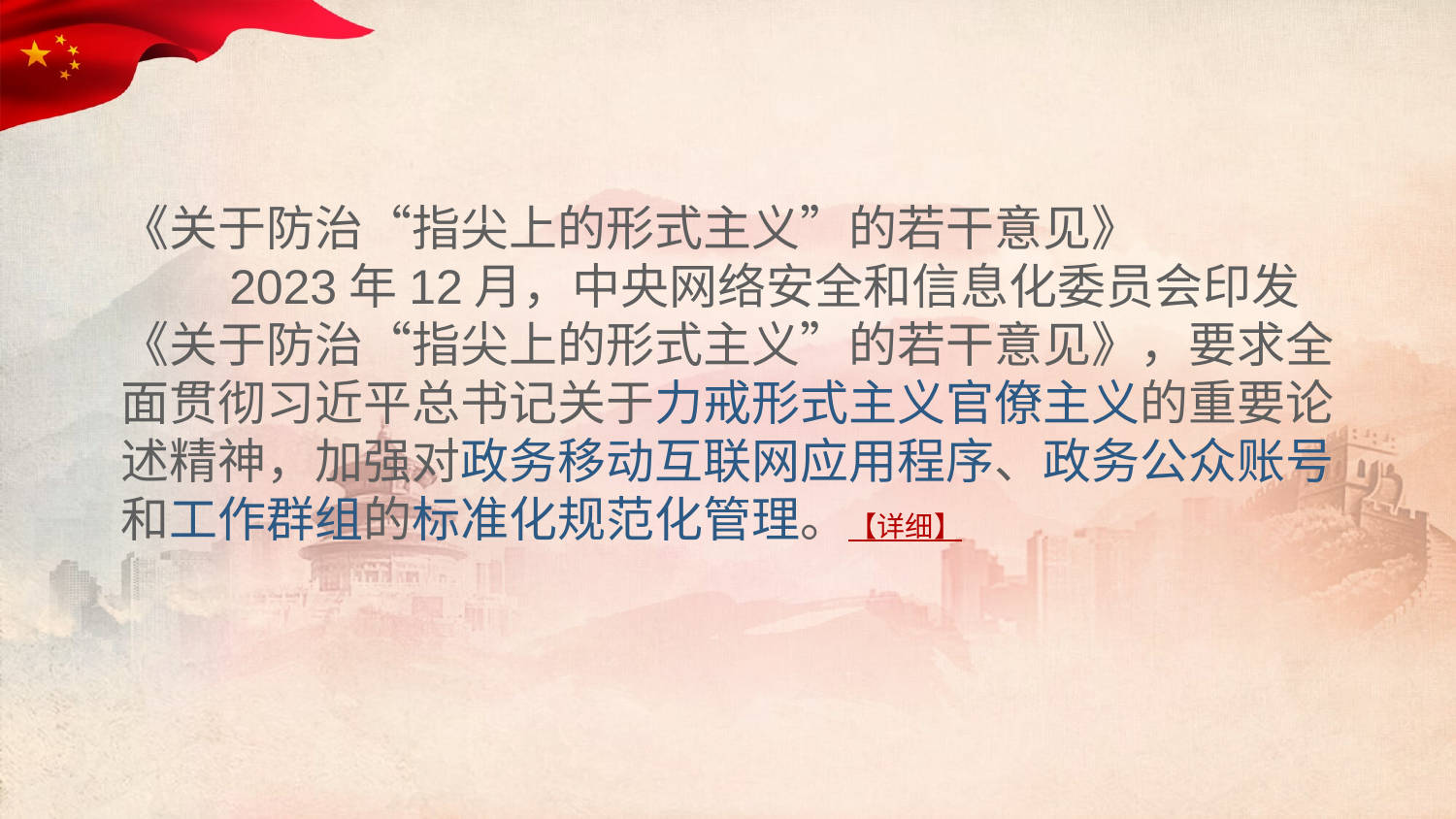

《关于防治“指尖上的形式主义”的若干意见》
　　2023年12月，中央网络安全和信息化委员会印发《关于防治“指尖上的形式主义”的若干意见》，要求全面贯彻习近平总书记关于力戒形式主义官僚主义的重要论述精神，加强对政务移动互联网应用程序、政务公众账号和工作群组的标准化规范化管理。【详细】